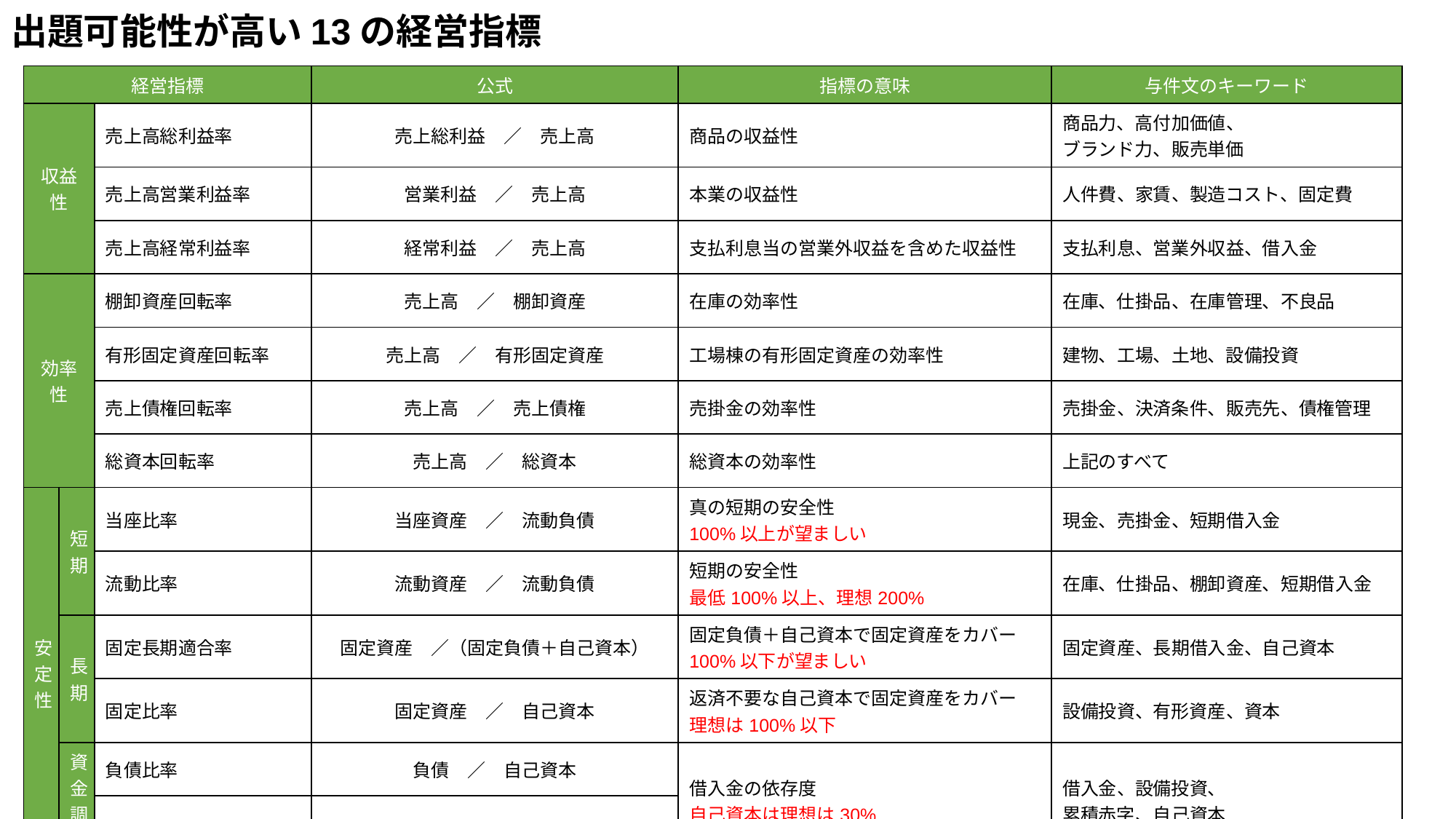

# 出題可能性が高い13の経営指標
| 経営指標 |  |  | 公式 | 指標の意味 | 与件文のキーワード |
| --- | --- | --- | --- | --- | --- |
| 収益性 |  | 売上高総利益率 | 売上総利益　／　売上高 | 商品の収益性 | 商品力、高付加価値、 ブランド力、販売単価 |
|  |  | 売上高営業利益率 | 営業利益　／　売上高 | 本業の収益性 | 人件費、家賃、製造コスト、固定費 |
|  |  | 売上高経常利益率 | 経常利益　／　売上高 | 支払利息当の営業外収益を含めた収益性 | 支払利息、営業外収益、借入金 |
| 効率性 |  | 棚卸資産回転率 | 売上高　／　棚卸資産 | 在庫の効率性 | 在庫、仕掛品、在庫管理、不良品 |
|  |  | 有形固定資産回転率 | 売上高　／　有形固定資産 | 工場棟の有形固定資産の効率性 | 建物、工場、土地、設備投資 |
|  |  | 売上債権回転率 | 売上高　／　売上債権 | 売掛金の効率性 | 売掛金、決済条件、販売先、債権管理 |
|  |  | 総資本回転率 | 売上高　／　総資本 | 総資本の効率性 | 上記のすべて |
| 安定性 | 短期 | 当座比率 | 当座資産　／　流動負債 | 真の短期の安全性 100%以上が望ましい | 現金、売掛金、短期借入金 |
|  |  | 流動比率 | 流動資産　／　流動負債 | 短期の安全性 最低100%以上、理想200% | 在庫、仕掛品、棚卸資産、短期借入金 |
|  | 長期 | 固定長期適合率 | 固定資産　／（固定負債＋自己資本） | 固定負債＋自己資本で固定資産をカバー 100%以下が望ましい | 固定資産、長期借入金、自己資本 |
|  |  | 固定比率 | 固定資産　／　自己資本 | 返済不要な自己資本で固定資産をカバー 理想は100%以下 | 設備投資、有形資産、資本 |
|  | 資金調達 | 負債比率 | 負債　／　自己資本 | 借入金の依存度 自己資本は理想は30% | 借入金、設備投資、 累積赤字、自己資本 |
|  |  | 自己資本比率 | 自己資本　／　総資産 |  |  |